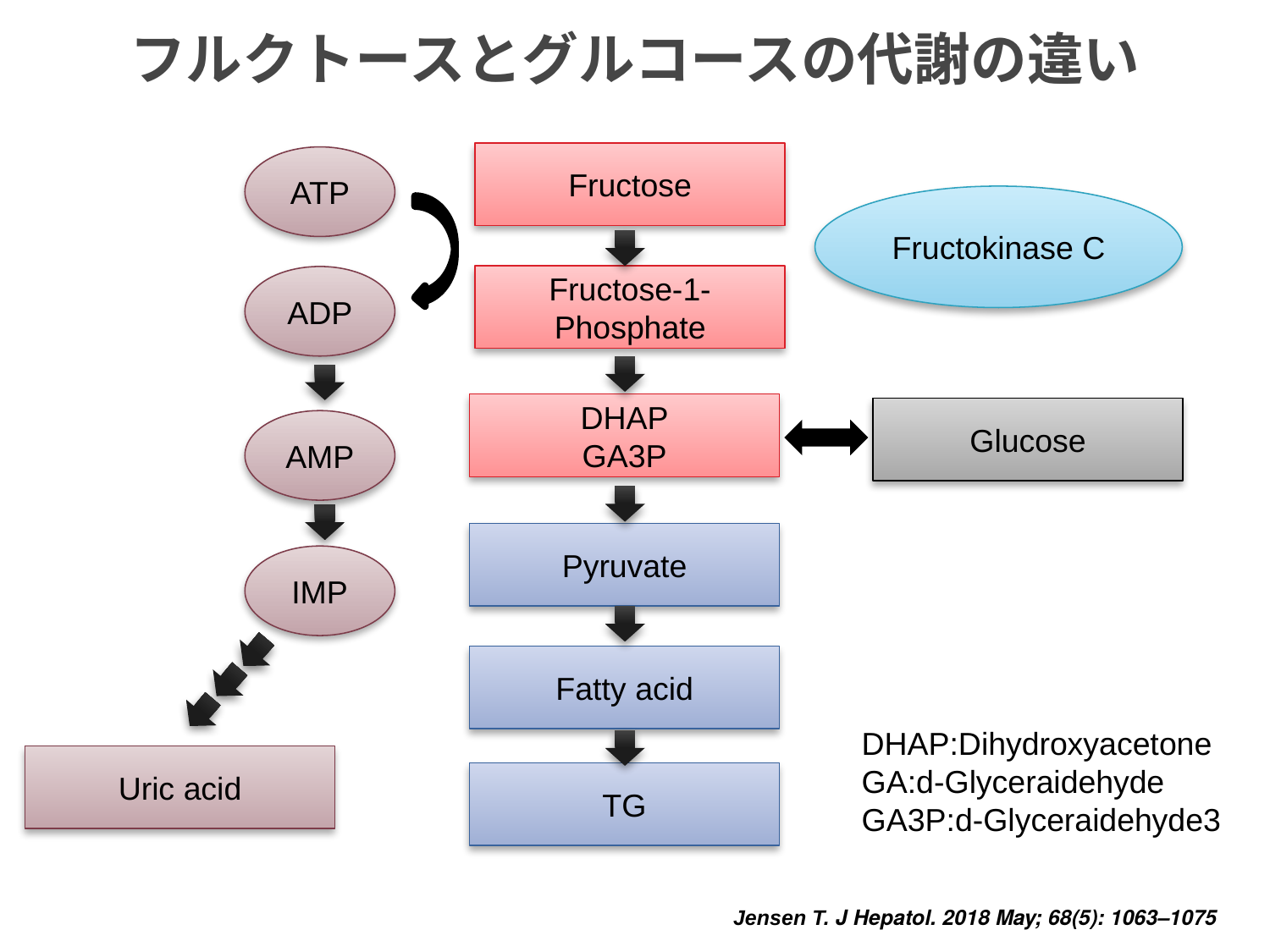

# フルクトースとグルコースの代謝の違い
Fructose

ATP
Fructokinase C

Fructose-1-Phosphate

ADP

DHAP
GA3P

Glucose
AMP

Pyruvate
IMP

Fatty acid

DHAP:Dihydroxyacetone
GA:d-Glyceraidehyde
GA3P:d-Glyceraidehyde3

Uric acid
TG
Jensen T. J Hepatol. 2018 May; 68(5): 1063–1075